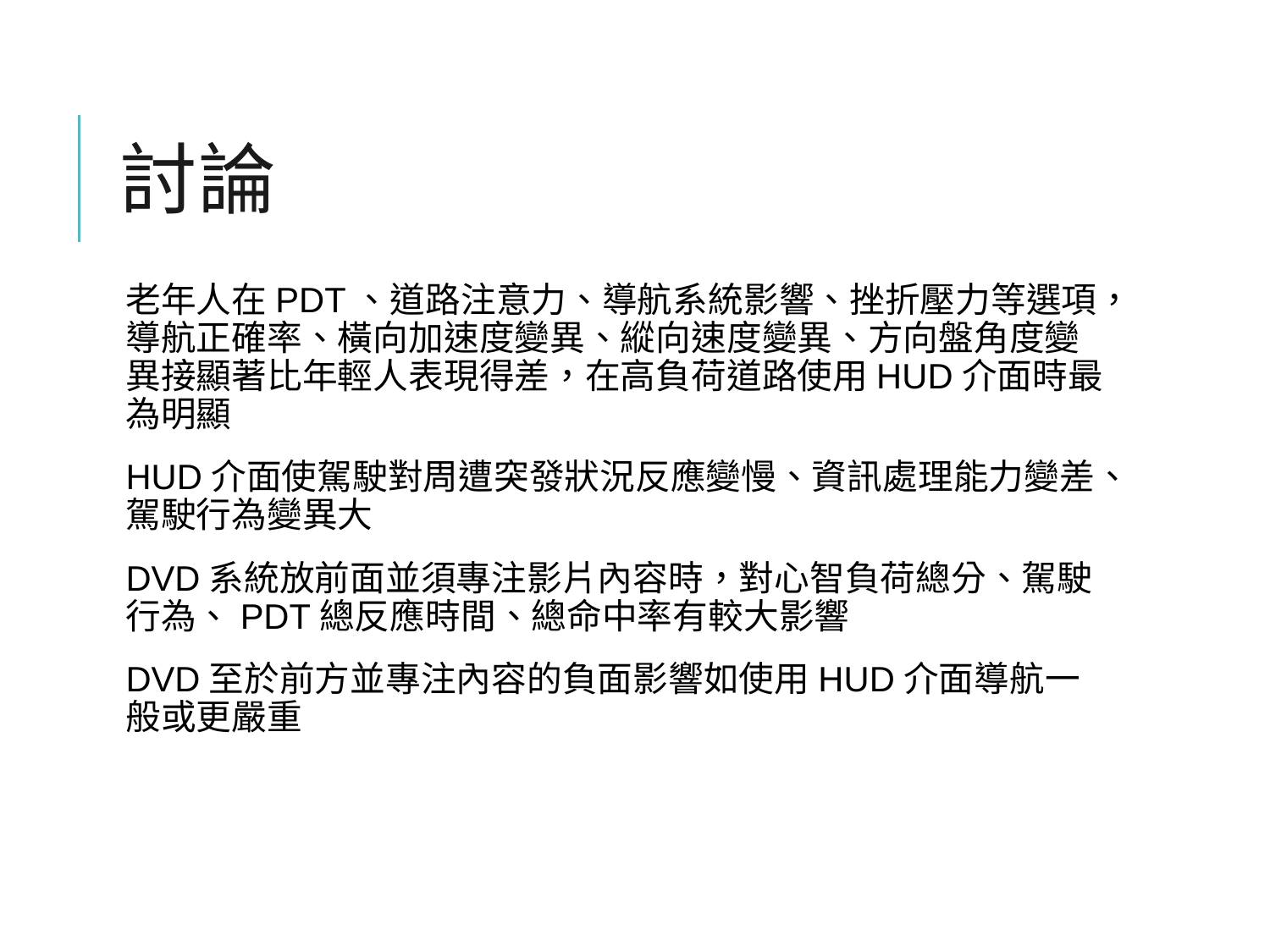

# 討論
老年人在PDT、道路注意力、導航系統影響、挫折壓力等選項，導航正確率、橫向加速度變異、縱向速度變異、方向盤角度變異接顯著比年輕人表現得差，在高負荷道路使用HUD介面時最為明顯
HUD介面使駕駛對周遭突發狀況反應變慢、資訊處理能力變差、駕駛行為變異大
DVD系統放前面並須專注影片內容時，對心智負荷總分、駕駛行為、PDT總反應時間、總命中率有較大影響
DVD至於前方並專注內容的負面影響如使用HUD介面導航一般或更嚴重